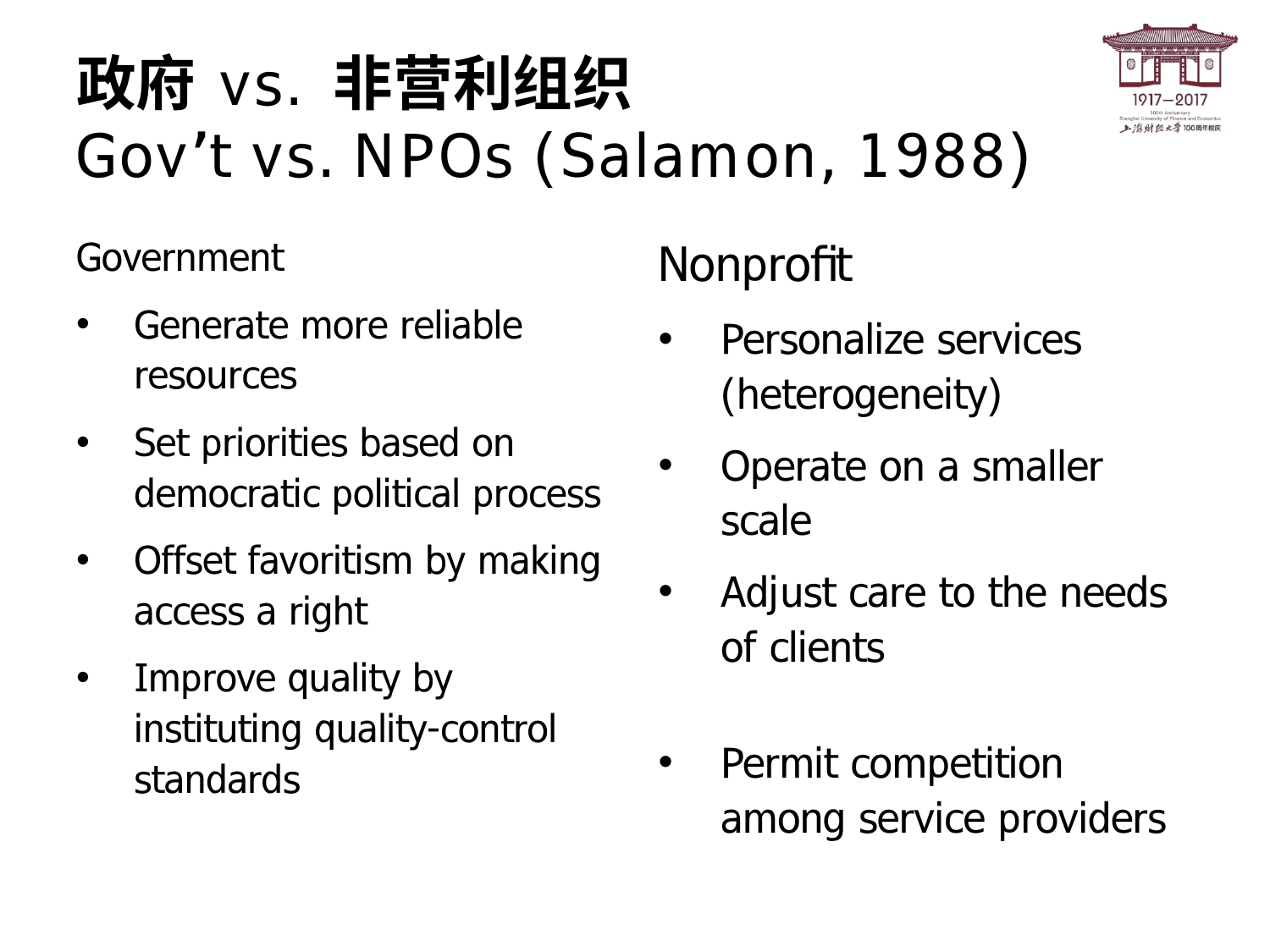

# 政府 vs. 非营利组织 Gov’t vs. NPOs (Salamon, 1988)
Government
Generate more reliable resources
Set priorities based on democratic political process
Offset favoritism by making access a right
Improve quality by instituting quality-control standards
Nonprofit
Personalize services (heterogeneity)
Operate on a smaller scale
Adjust care to the needs of clients

Permit competition among service providers